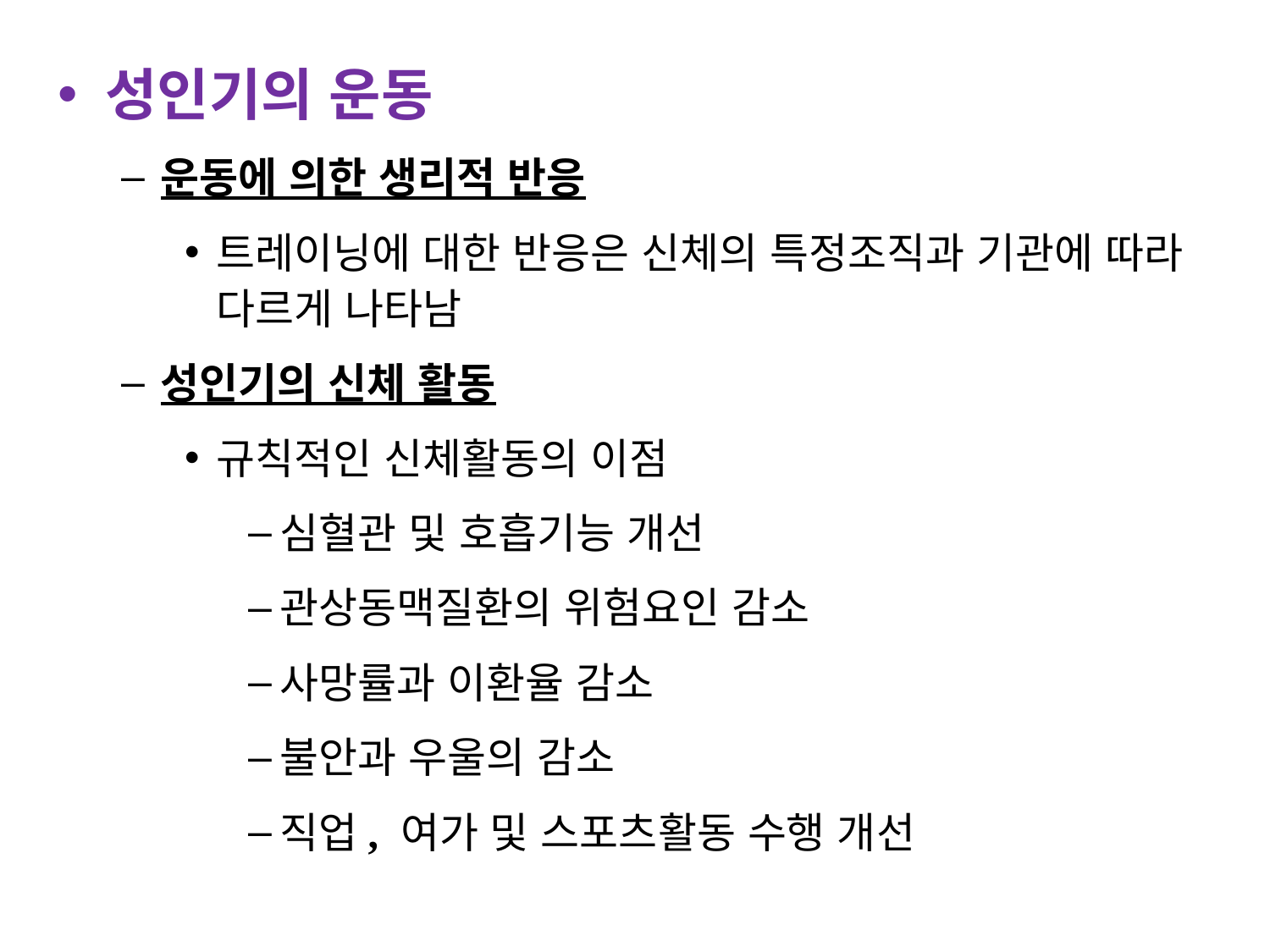

성인기의 운동
운동에 의한 생리적 반응
트레이닝에 대한 반응은 신체의 특정조직과 기관에 따라 다르게 나타남
성인기의 신체 활동
규칙적인 신체활동의 이점
심혈관 및 호흡기능 개선
관상동맥질환의 위험요인 감소
사망률과 이환율 감소
불안과 우울의 감소
직업, 여가 및 스포츠활동 수행 개선